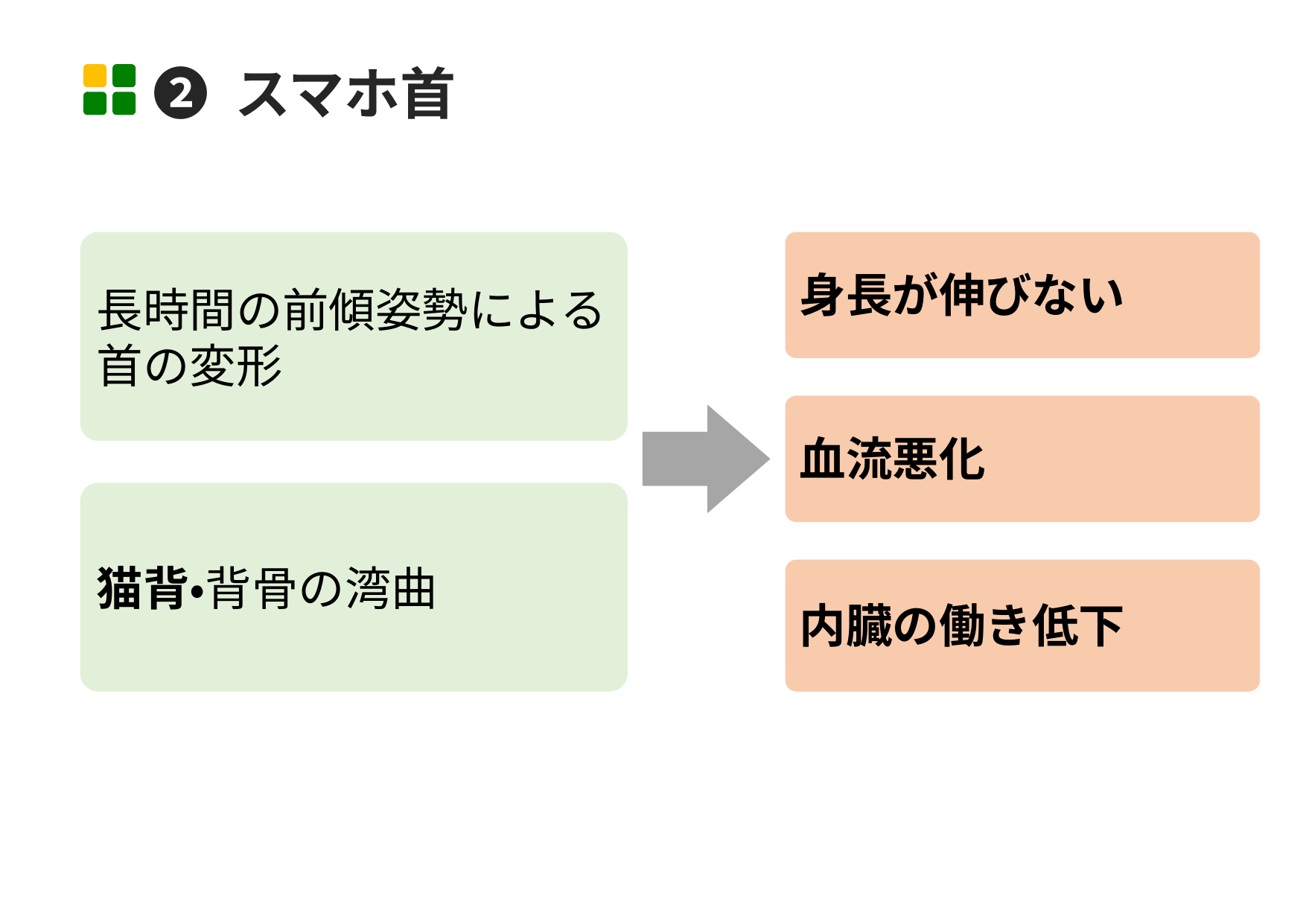

➋ スマホ首

長時間の前傾姿勢による首の変形
身長が伸びない
血流悪化

猫背・背骨の湾曲
内臓の働き低下